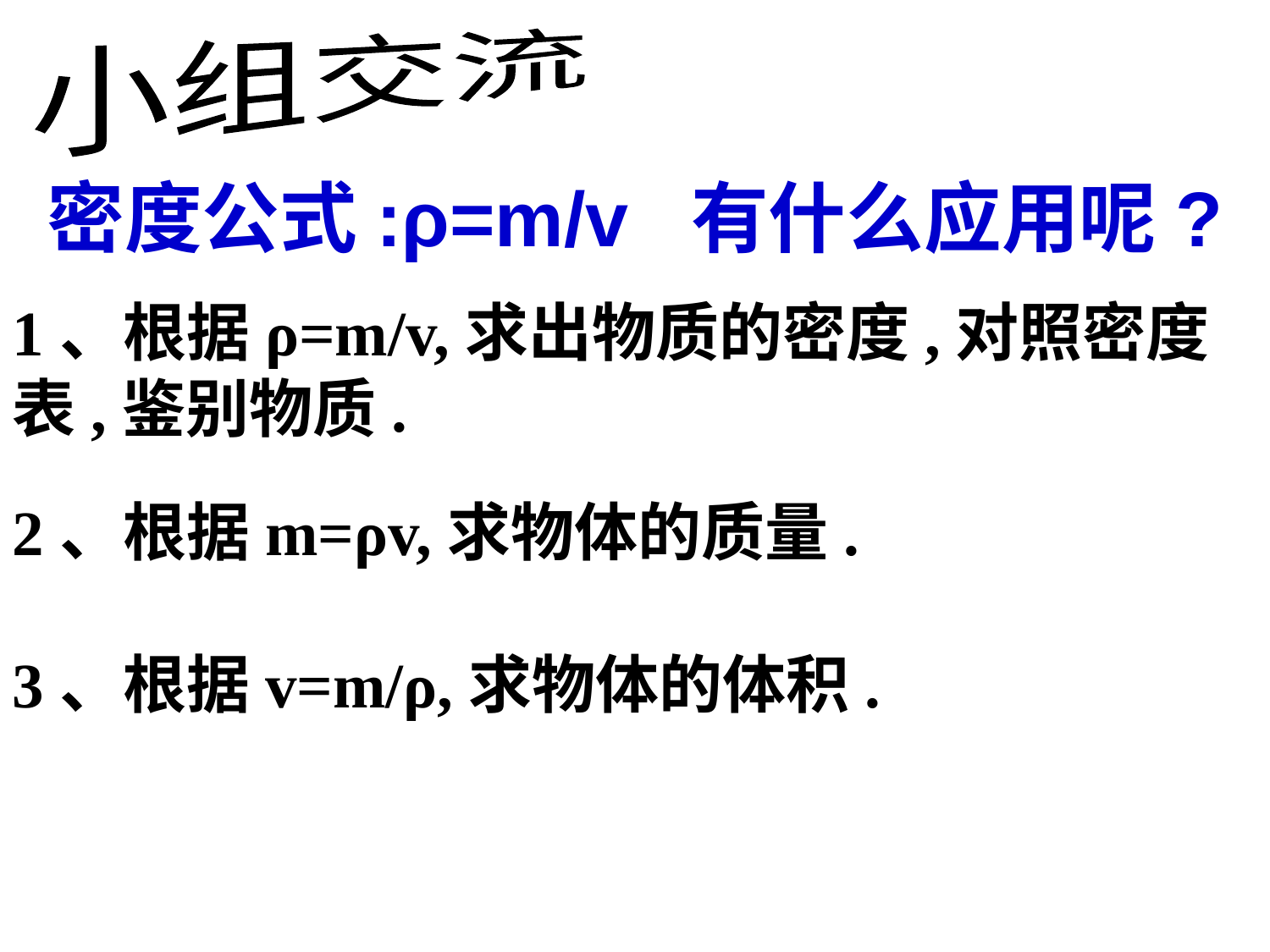

小组交流
# 密度公式:ρ=m/v  有什么应用呢?
1、根据ρ=m/v,求出物质的密度,对照密度表,鉴别物质.
2、根据m=ρv,求物体的质量.

3、根据v=m/ρ,求物体的体积.